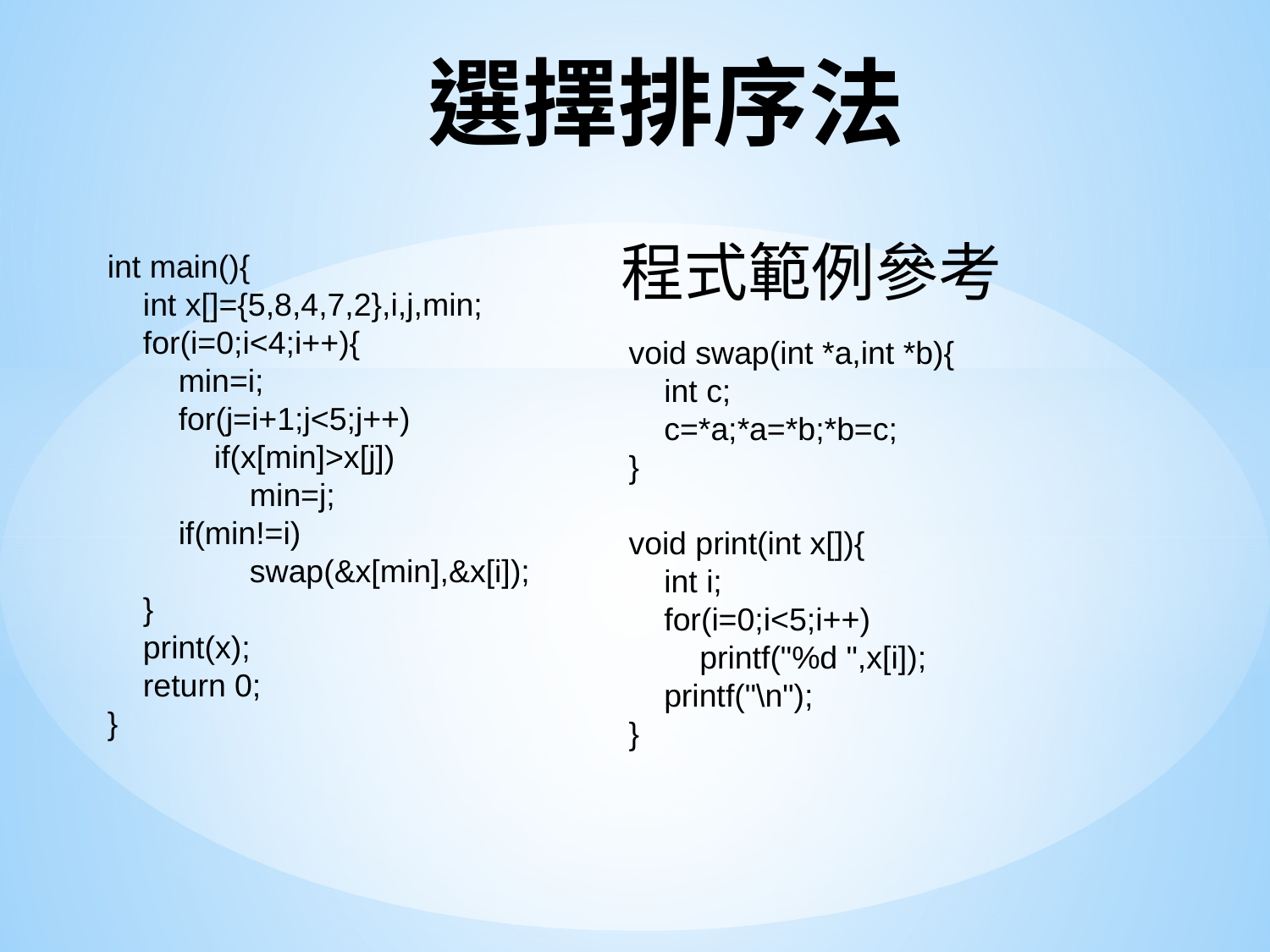

# 選擇排序法
程式範例參考
int main(){
    int x[]={5,8,4,7,2},i,j,min;
    for(i=0;i<4;i++){
        min=i;
        for(j=i+1;j<5;j++)
            if(x[min]>x[j])
                min=j;
        if(min!=i)
                swap(&x[min],&x[i]);
    }
    print(x);
    return 0;
}
void swap(int *a,int *b){
    int c;
    c=*a;*a=*b;*b=c;
}

void print(int x[]){
    int i;
    for(i=0;i<5;i++)
        printf("%d ",x[i]);
    printf("\n");
}